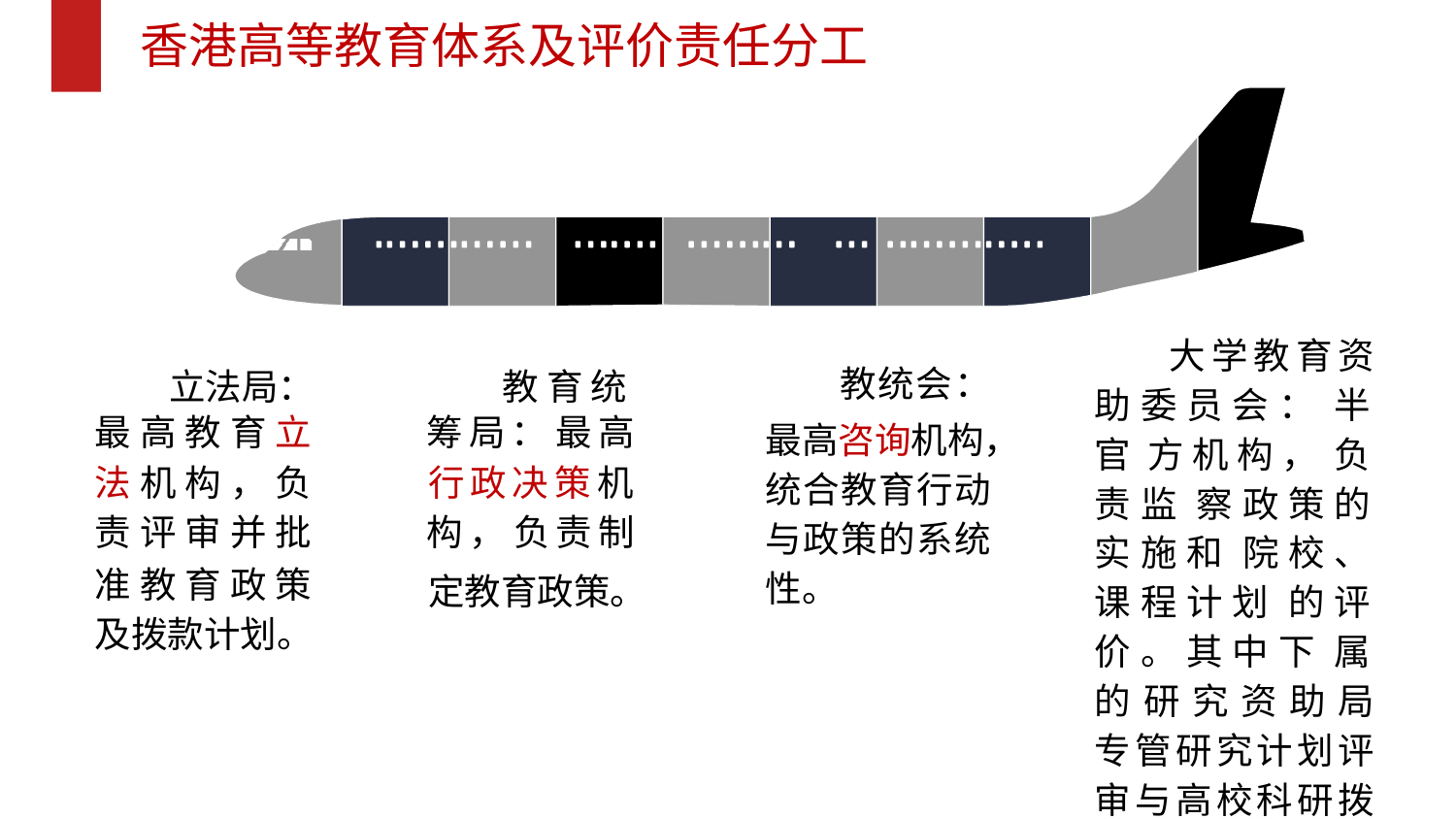

# 香港高等教育体系及评价责任分工

大学教育资 助委员会： 半官 方机构， 负责监 察政策的实施和 院校、课程计划 的评价。其中下 属的研究资助局 专管研究计划评 审与高校科研拨 款。
教统会：
立法局：
教 育 统
| 最高教育立 | 筹局： 最高 | 最高咨询机构， |
| --- | --- | --- |
| 法机构， 负 | 行政决策机 | 统合教育行动 |
| 责评审并批 | 构， 负责制 | 与政策的系统 |
| 准教育政策 及拨款计划。 | 定教育政策。 | 性。 |